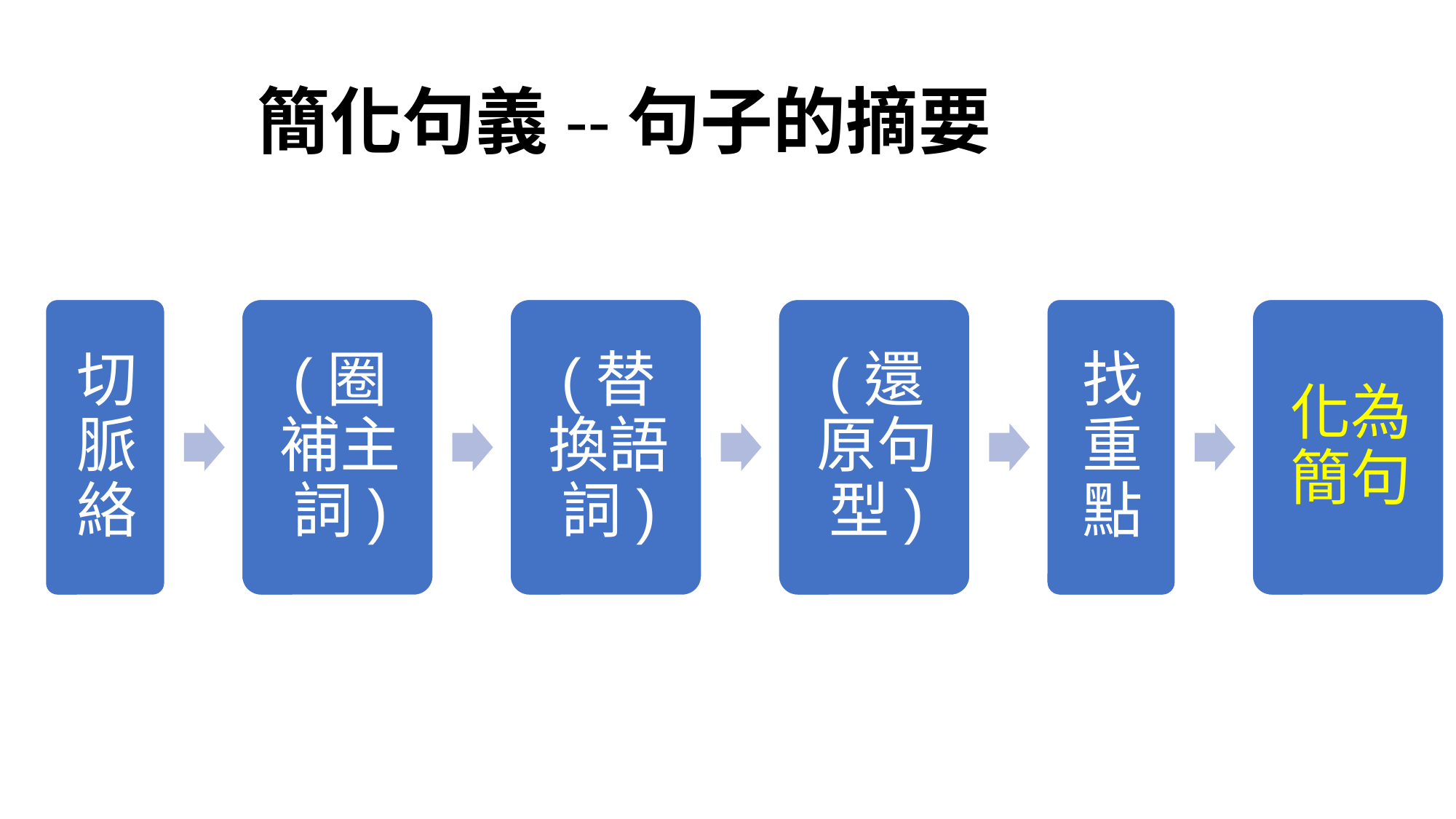

# 簡化句義--句子的摘要
切脈絡

(圈補主詞)

(替換語詞)

(還原句型)

找重點

化為簡句